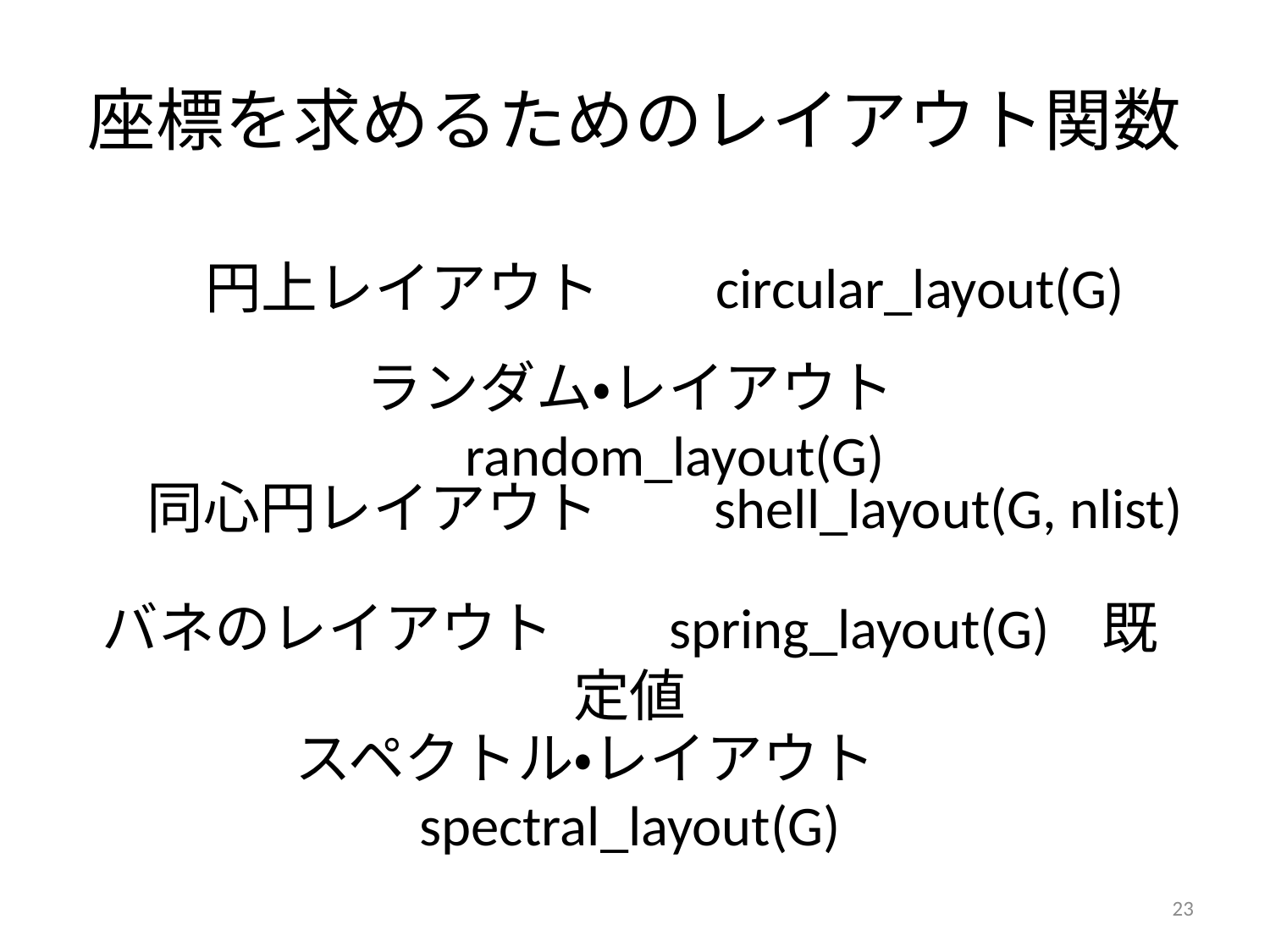

# 座標を求めるためのレイアウト関数
円上レイアウト        circular_layout(G)
ランダム・レイアウト        random_layout(G)
同心円レイアウト        shell_layout(G, nlist)
バネのレイアウト        spring_layout(G)   既定値
スペクトル・レイアウト        spectral_layout(G)
23